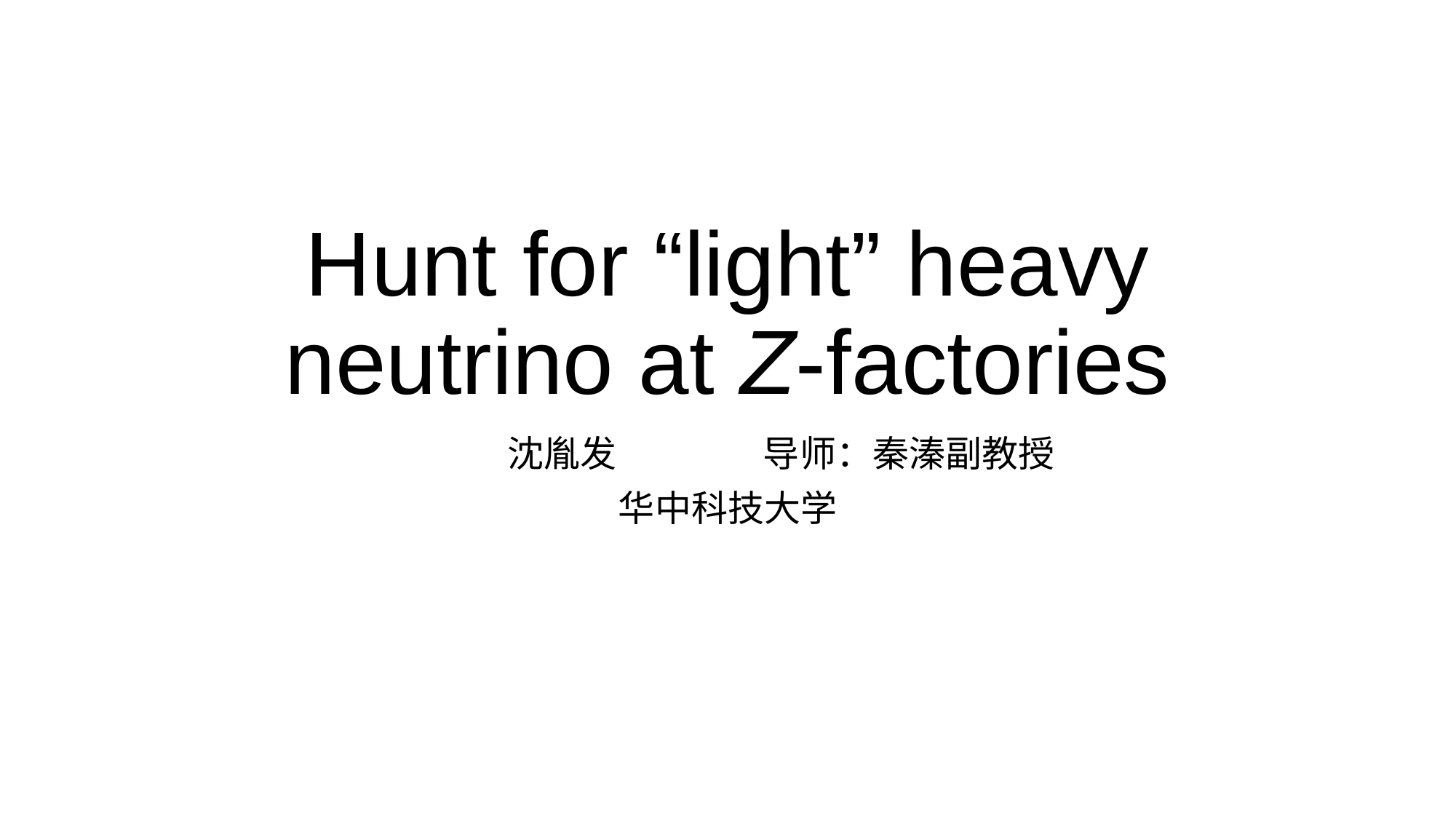

# Hunt for “light” heavy neutrino at Z-factories
            沈胤发                  导师：秦溱副教授
华中科技大学